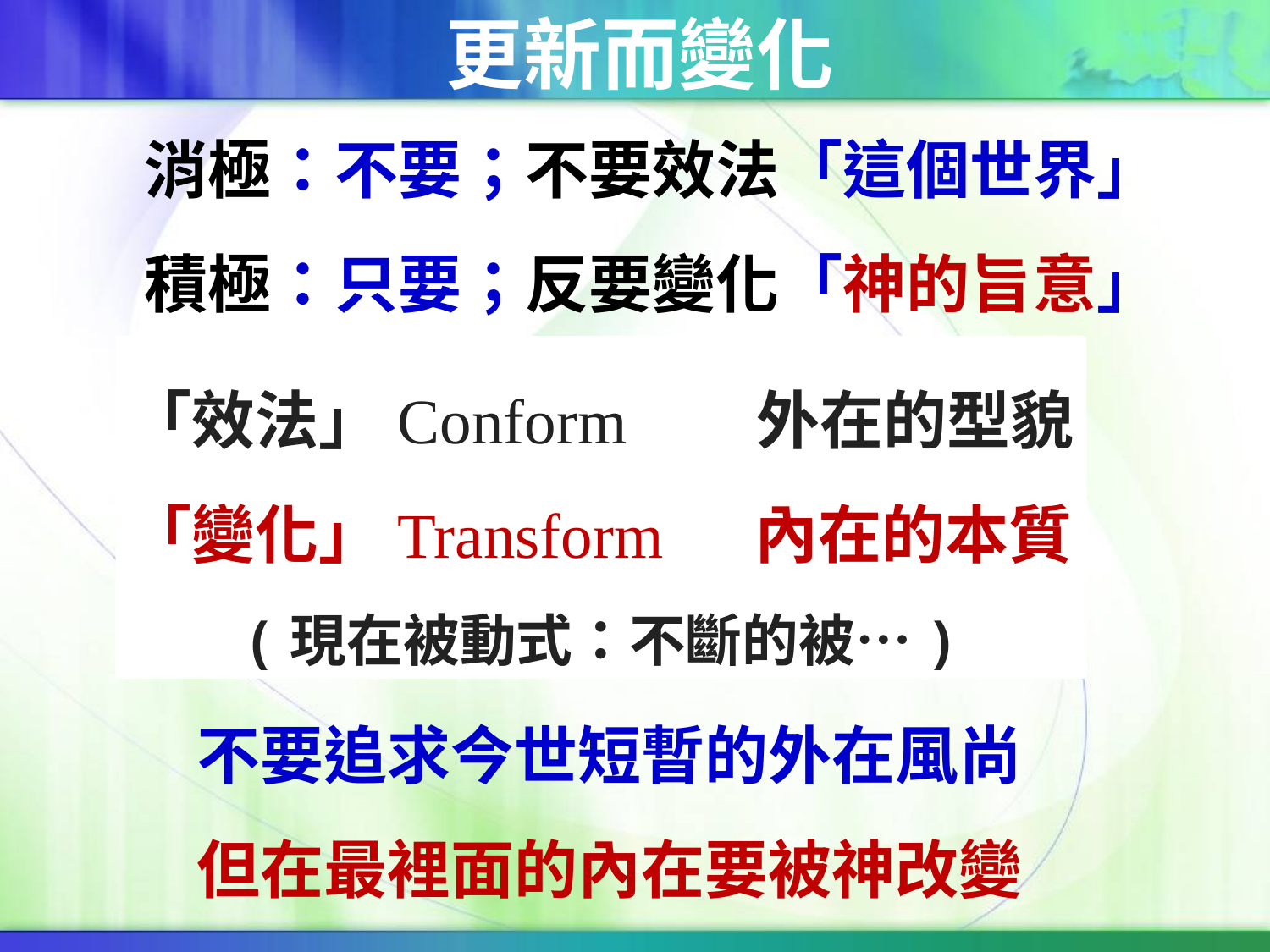

更新而變化
消極：不要；不要效法「這個世界」
積極：只要；反要變化「神的旨意」
「效法」Conform   外在的型貌
「變化」Transform  內在的本質
(現在被動式：不斷的被…)
不要追求今世短暫的外在風尚
但在最裡面的內在要被神改變